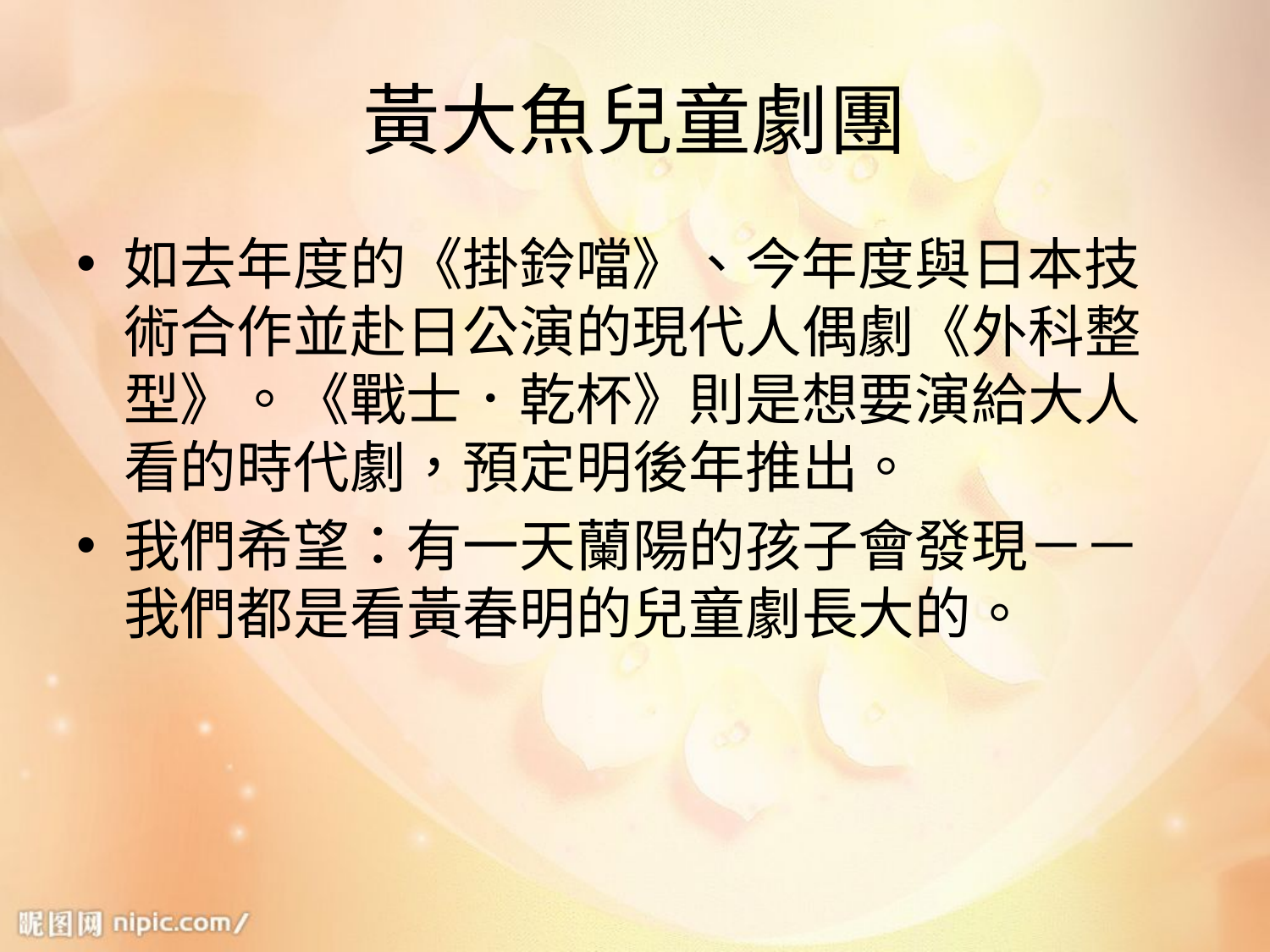

# 黃大魚兒童劇團
如去年度的《掛鈴噹》、今年度與日本技術合作並赴日公演的現代人偶劇《外科整型》。《戰士．乾杯》則是想要演給大人看的時代劇，預定明後年推出。
我們希望：有一天蘭陽的孩子會發現－－我們都是看黃春明的兒童劇長大的。